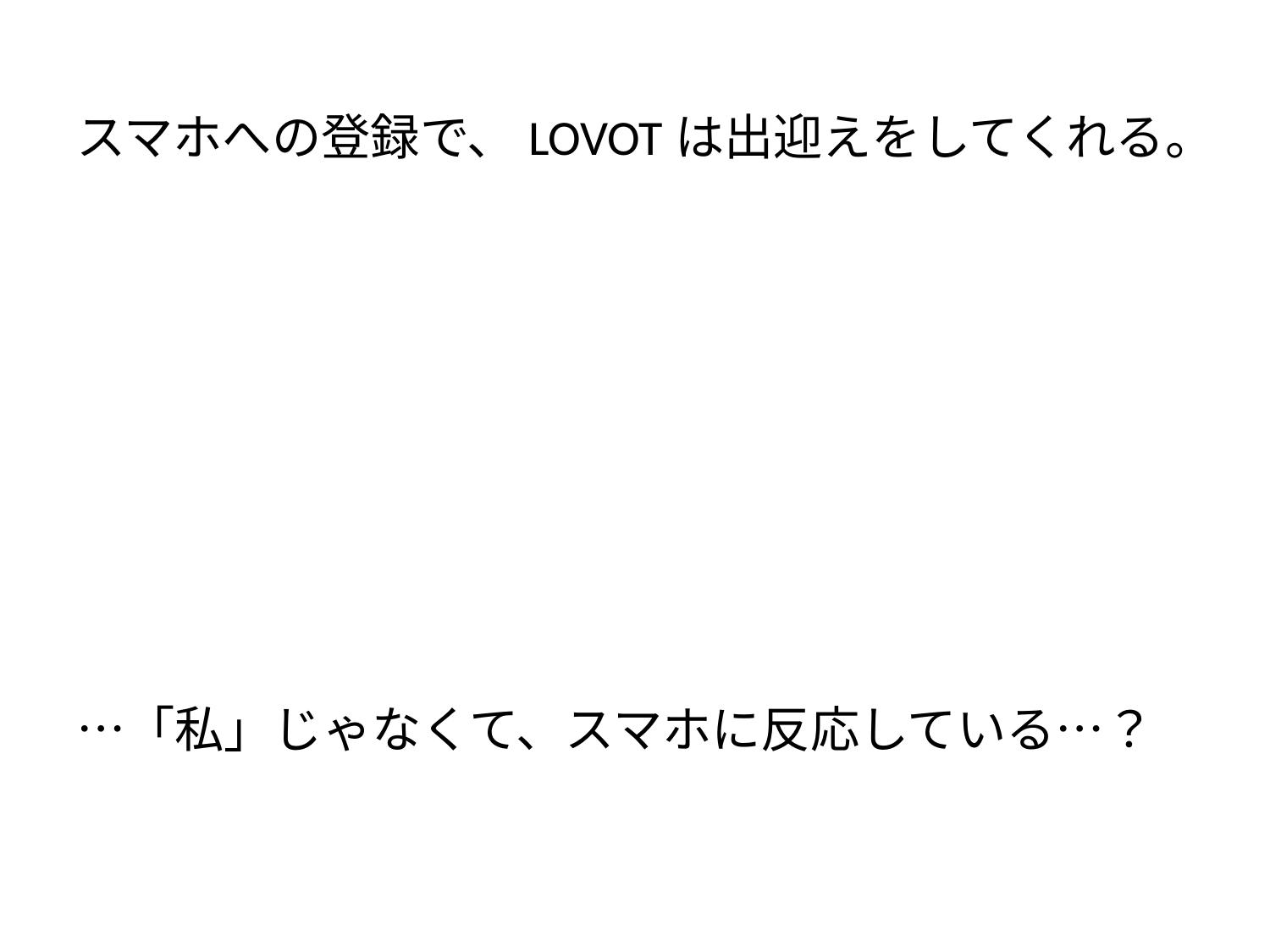

# スマホへの登録で、LOVOTは出迎えをしてくれる。 …「私」じゃなくて、スマホに反応している…？